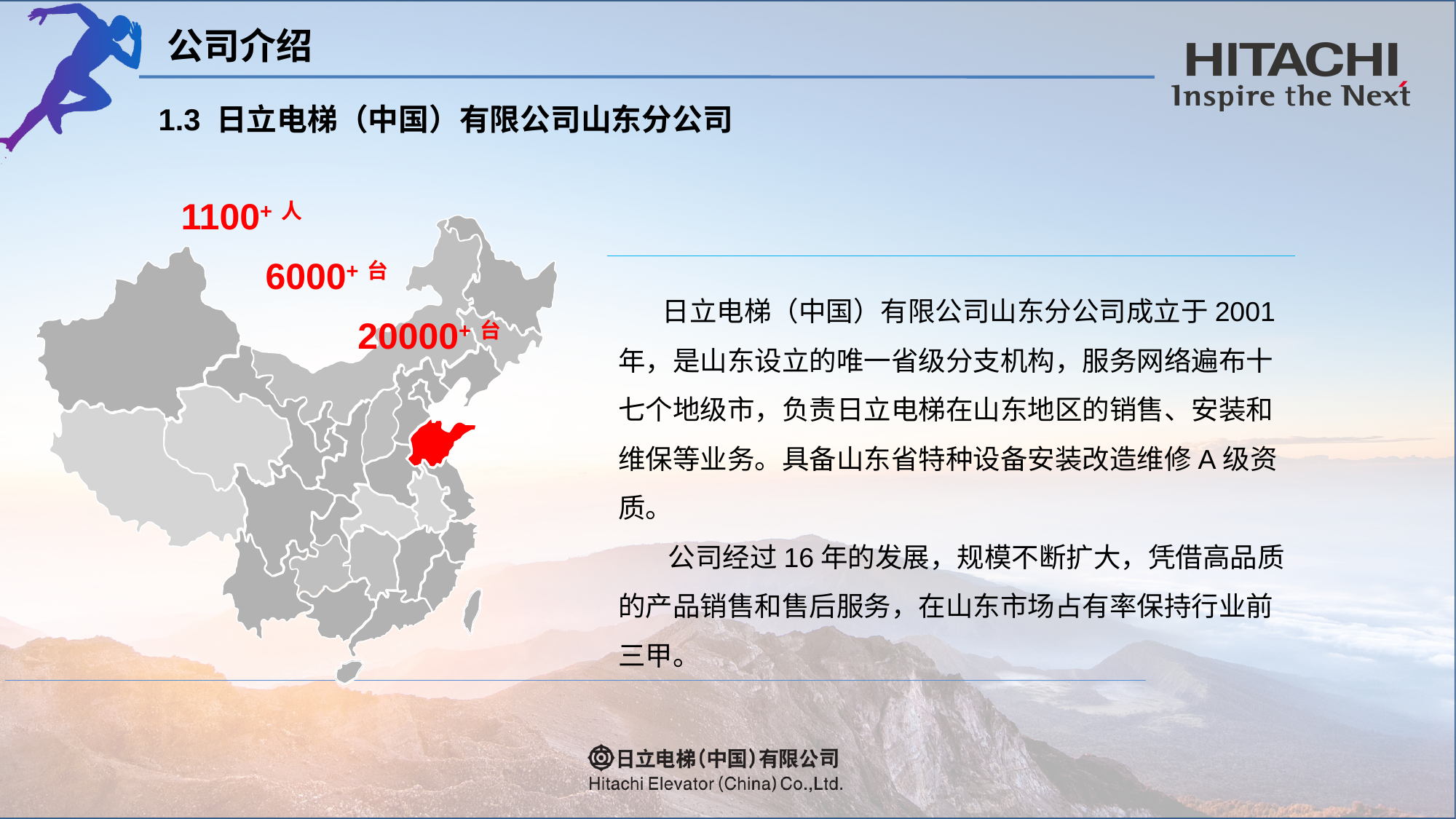

公司介绍
1.3 日立电梯（中国）有限公司山东分公司
1100+人
6000+台
20000+台

       日立电梯（中国）有限公司山东分公司成立于2001年，是山东设立的唯一省级分支机构，服务网络遍布十七个地级市，负责日立电梯在山东地区的销售、安装和维保等业务。具备山东省特种设备安装改造维修A级资质。
       公司经过16年的发展，规模不断扩大，凭借高品质的产品销售和售后服务，在山东市场占有率保持行业前三甲。